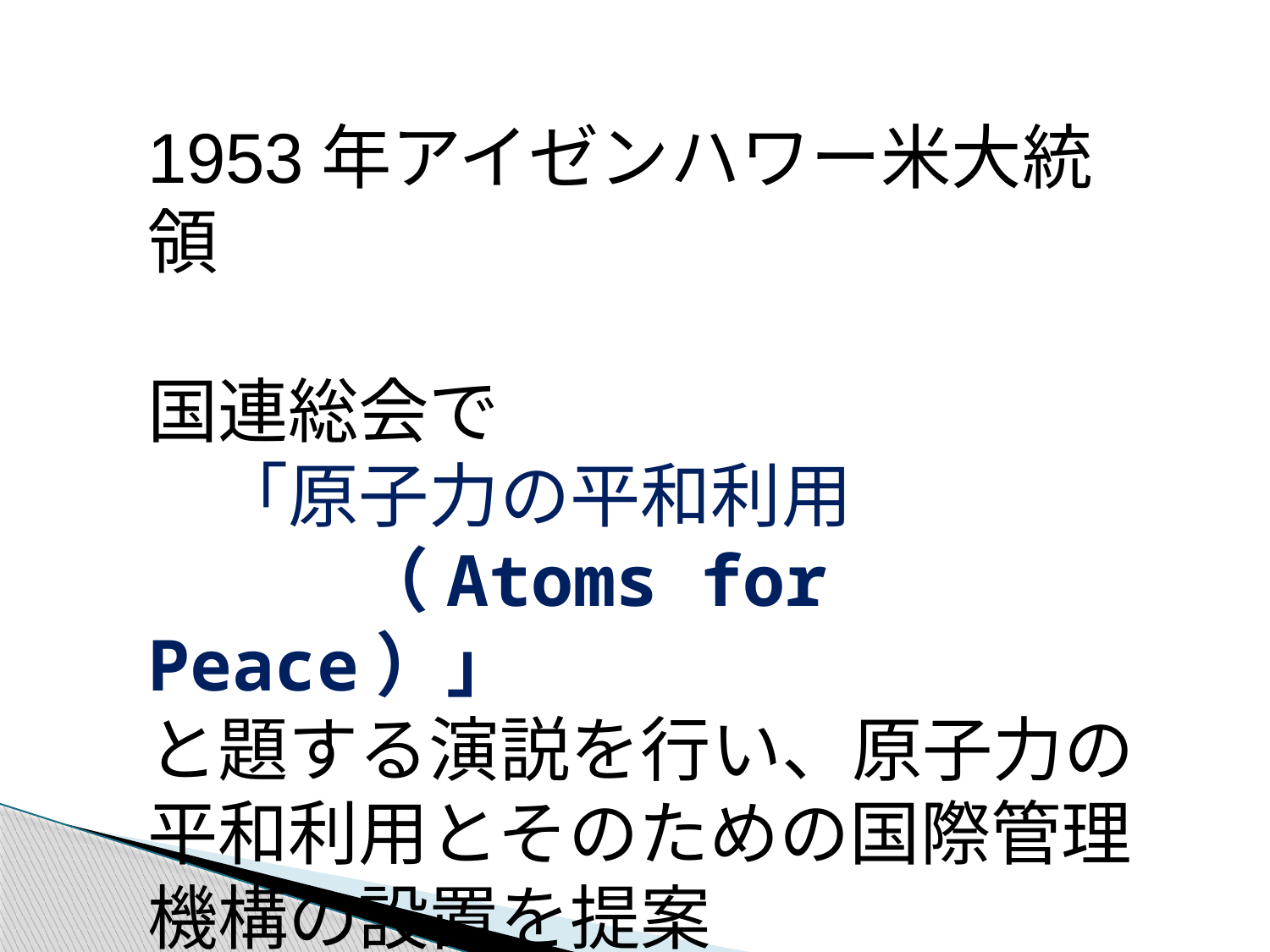

1953年アイゼンハワー米大統領
国連総会で
　「原子力の平和利用
　　　（Atoms for Peace）」
と題する演説を行い、原子力の平和利用とそのための国際管理機構の設置を提案